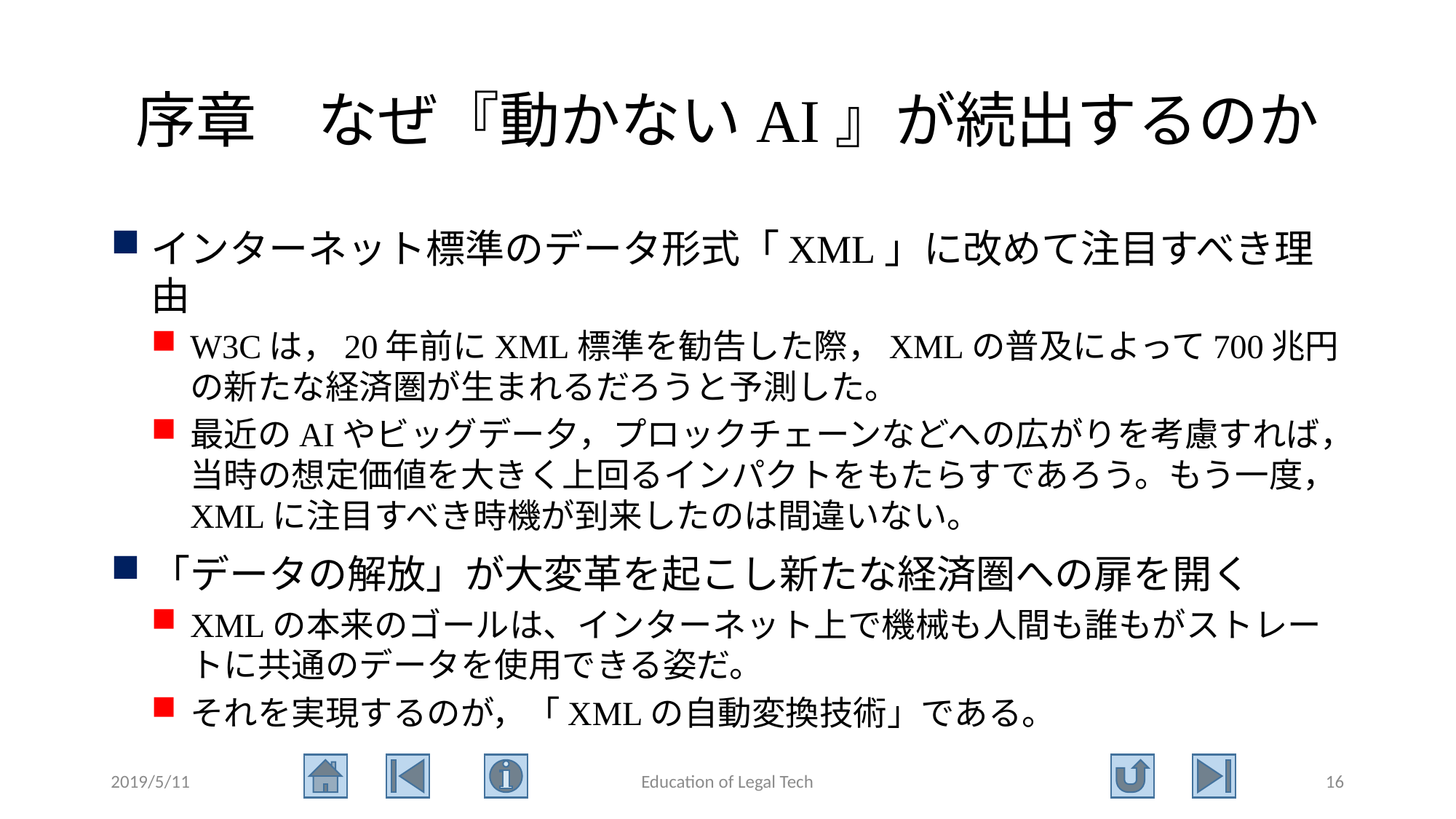

# 序章　なぜ『動かないAI』が続出するのか
インターネット標準のデータ形式「XML」に改めて注目すべき理由
W3Cは，20年前にXML標準を勧告した際，XMLの普及によって700兆円の新たな経済圏が生まれるだろうと予測した。
最近のAIやビッグデー夕，プロックチェーンなどへの広がりを考慮すれば，当時の想定価値を大きく上回るインパクトをもたらすであろう。もう一度，XMLに注目すべき時機が到来したのは間違いない。
「データの解放」が大変革を起こし新たな経済圏への扉を開く
XMLの本来のゴールは、インターネット上で機械も人間も誰もがストレートに共通のデータを使用できる姿だ。
それを実現するのが，「XMLの自動変換技術」である。
2019/5/11
Education of Legal Tech
16